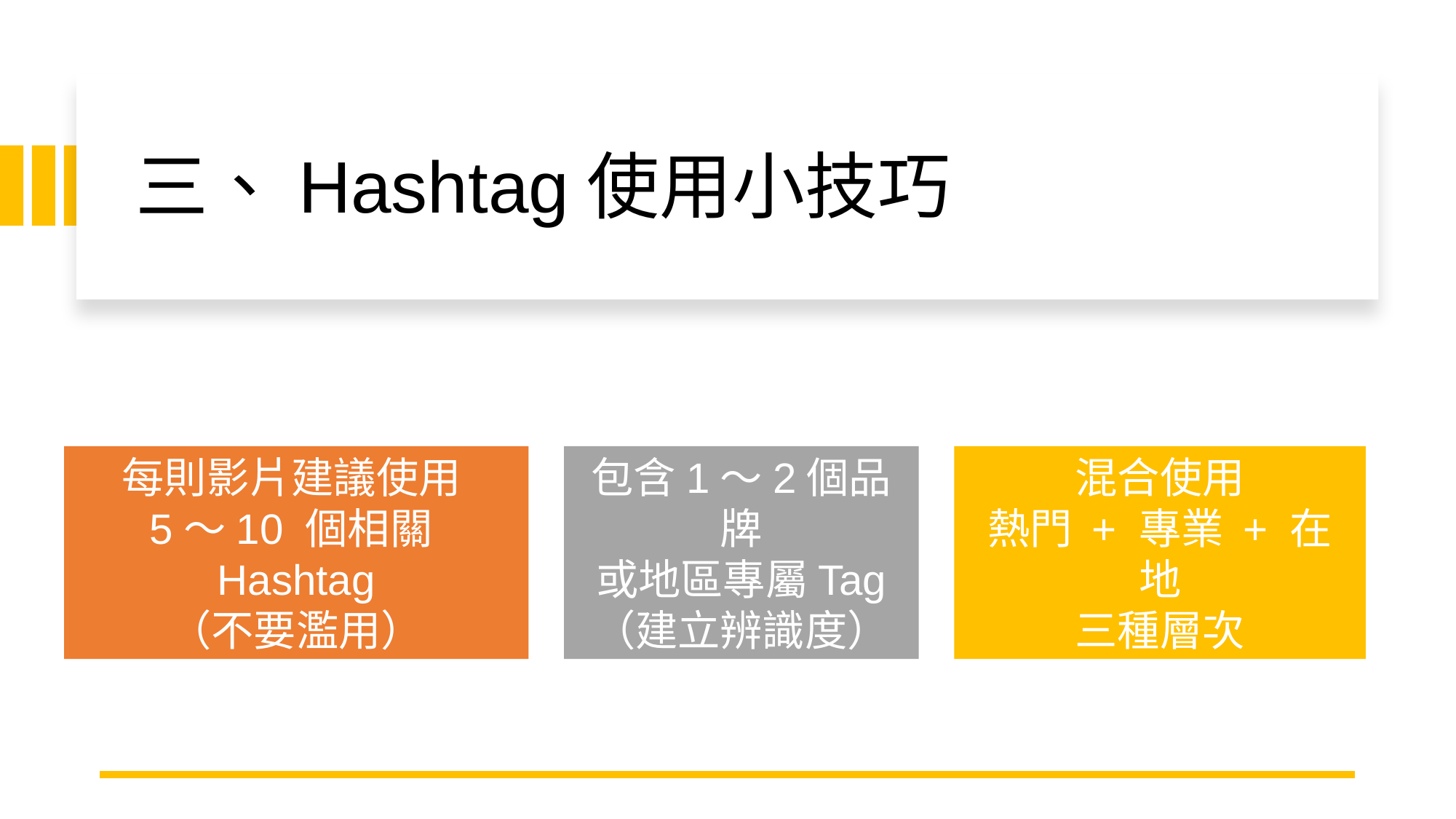

# 三、Hashtag使用小技巧

每則影片建議使用
5～10 個相關Hashtag
（不要濫用）
包含1～2個品牌
或地區專屬Tag
（建立辨識度）
混合使用
熱門 + 專業 + 在地
三種層次